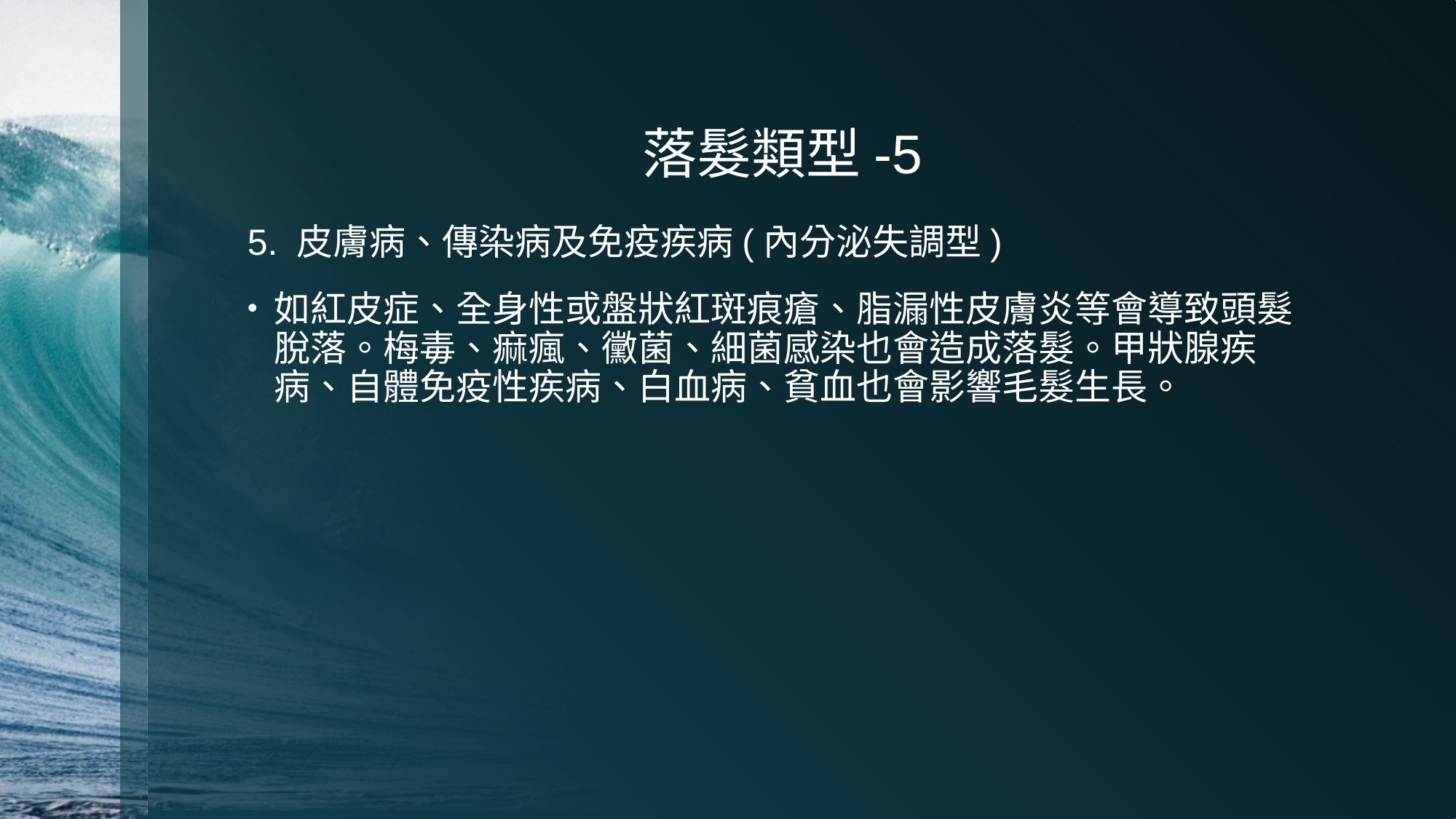

# 落髮類型-5
5. 皮膚病、傳染病及免疫疾病(內分泌失調型)
如紅皮症、全身性或盤狀紅斑痕瘡、脂漏性皮膚炎等會導致頭髮脫落。梅毒、痲瘋、黴菌、細菌感染也會造成落髮。甲狀腺疾病、自體免疫性疾病、白血病、貧血也會影響毛髮生長。